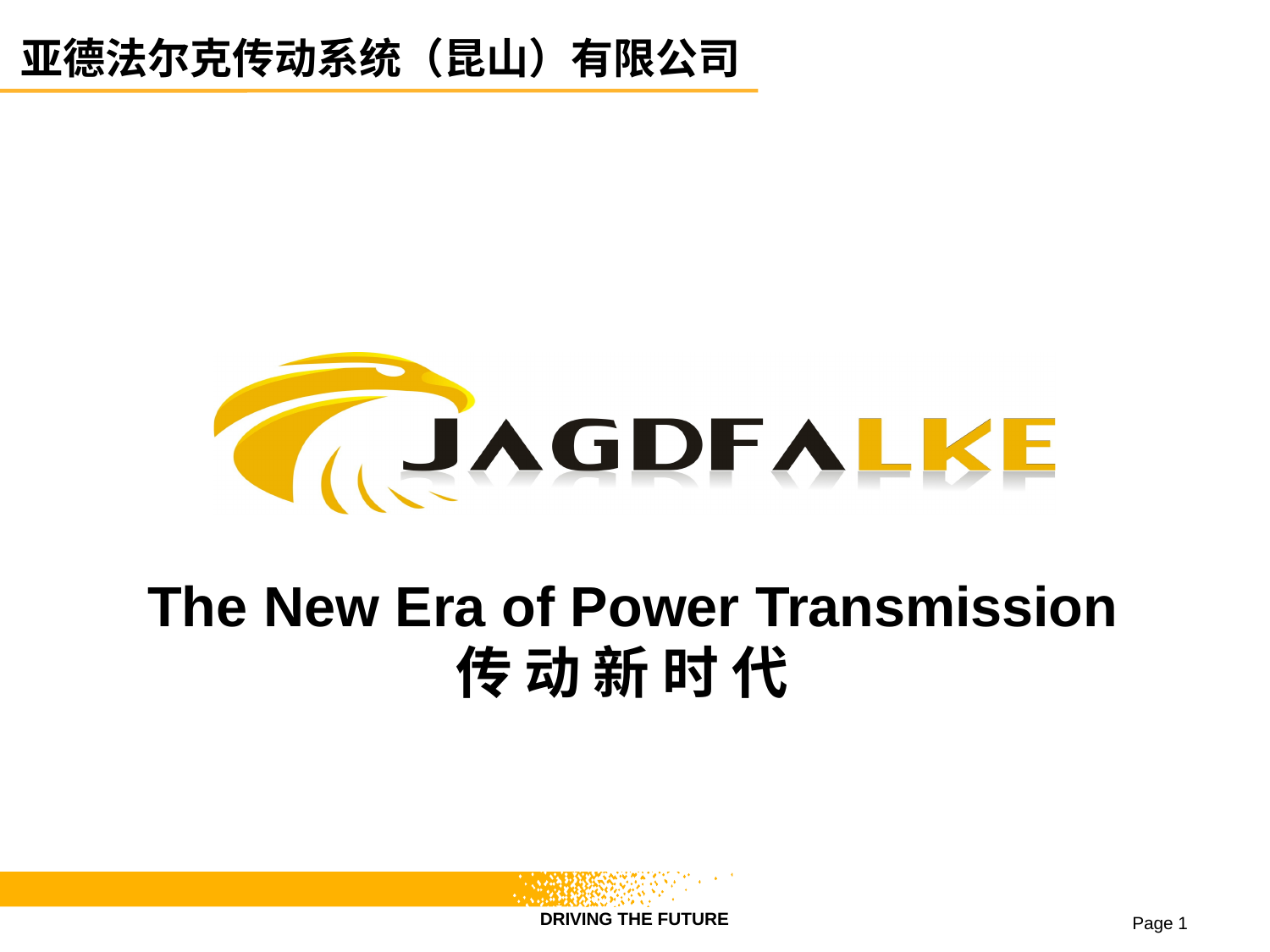

亚德法尔克传动系统（昆山）有限公司

The New Era of Power Transmission
传 动 新 时 代
DRIVING THE FUTURE
Page 1